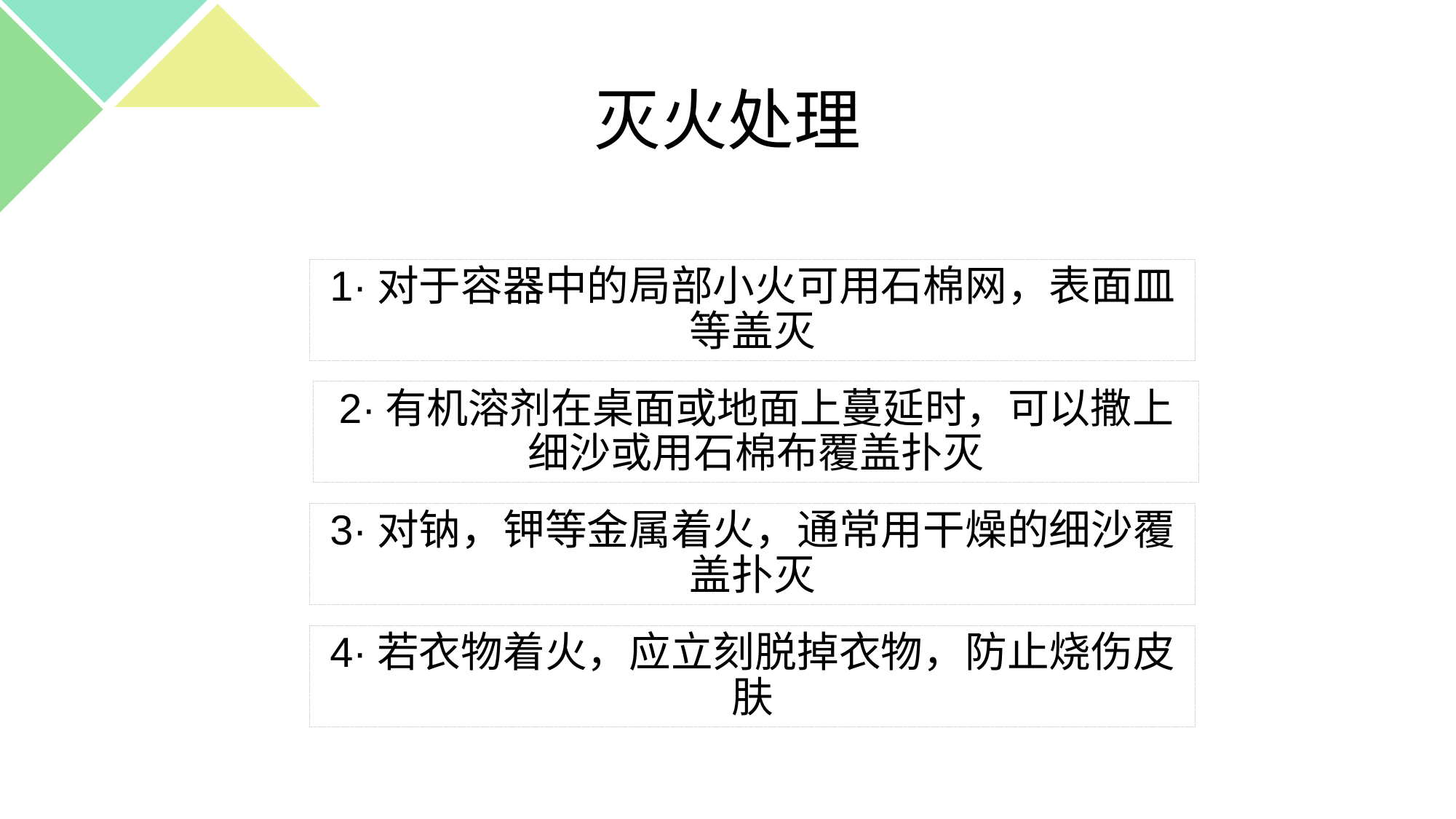

灭火处理
1·对于容器中的局部小火可用石棉网，表面皿等盖灭
2·有机溶剂在桌面或地面上蔓延时，可以撒上细沙或用石棉布覆盖扑灭
3·对钠，钾等金属着火，通常用干燥的细沙覆盖扑灭
4·若衣物着火，应立刻脱掉衣物，防止烧伤皮肤